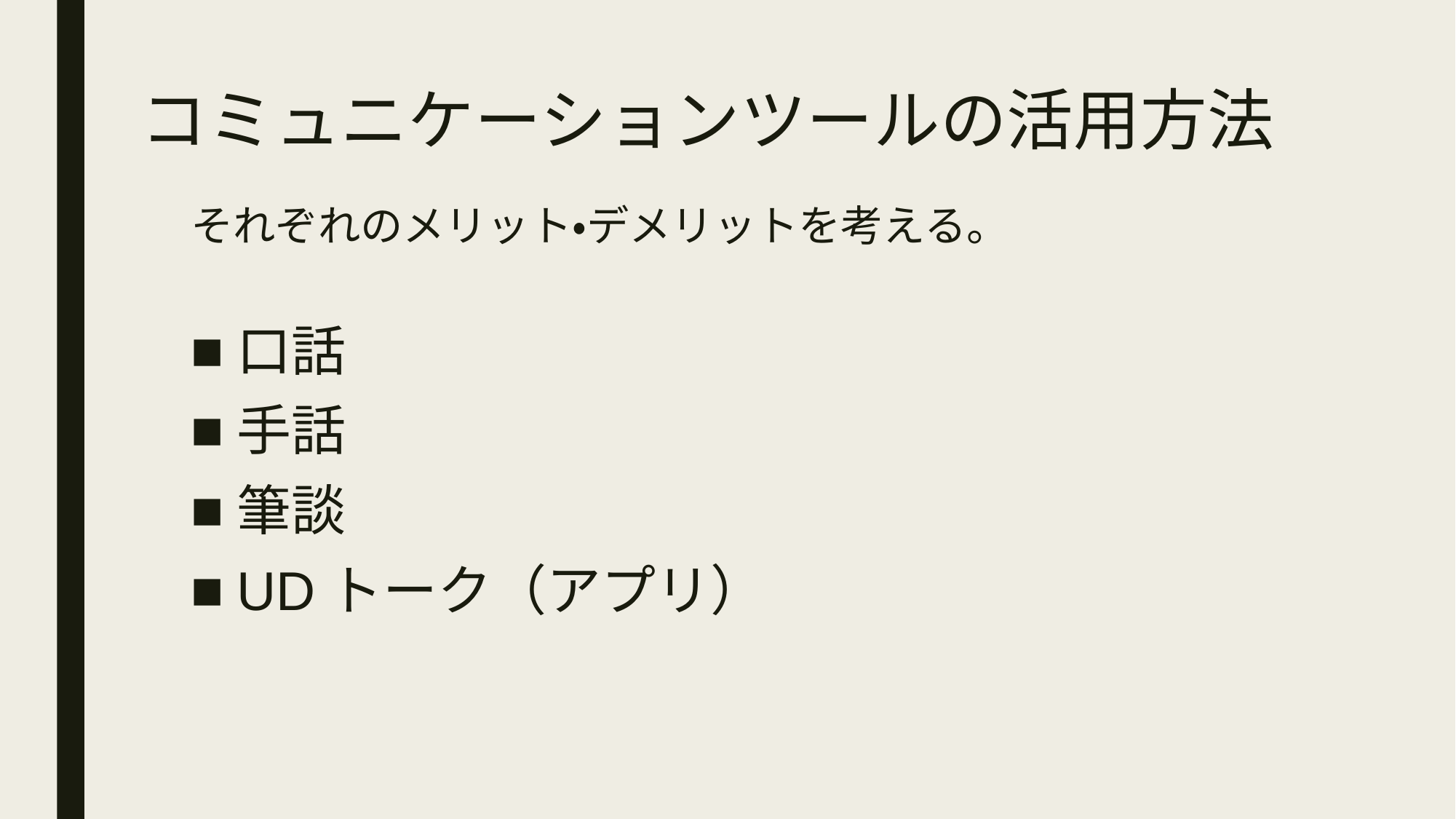

# コミュニケーションツールの活用方法
それぞれのメリット・デメリットを考える。

口話
手話
筆談
UDトーク（アプリ）